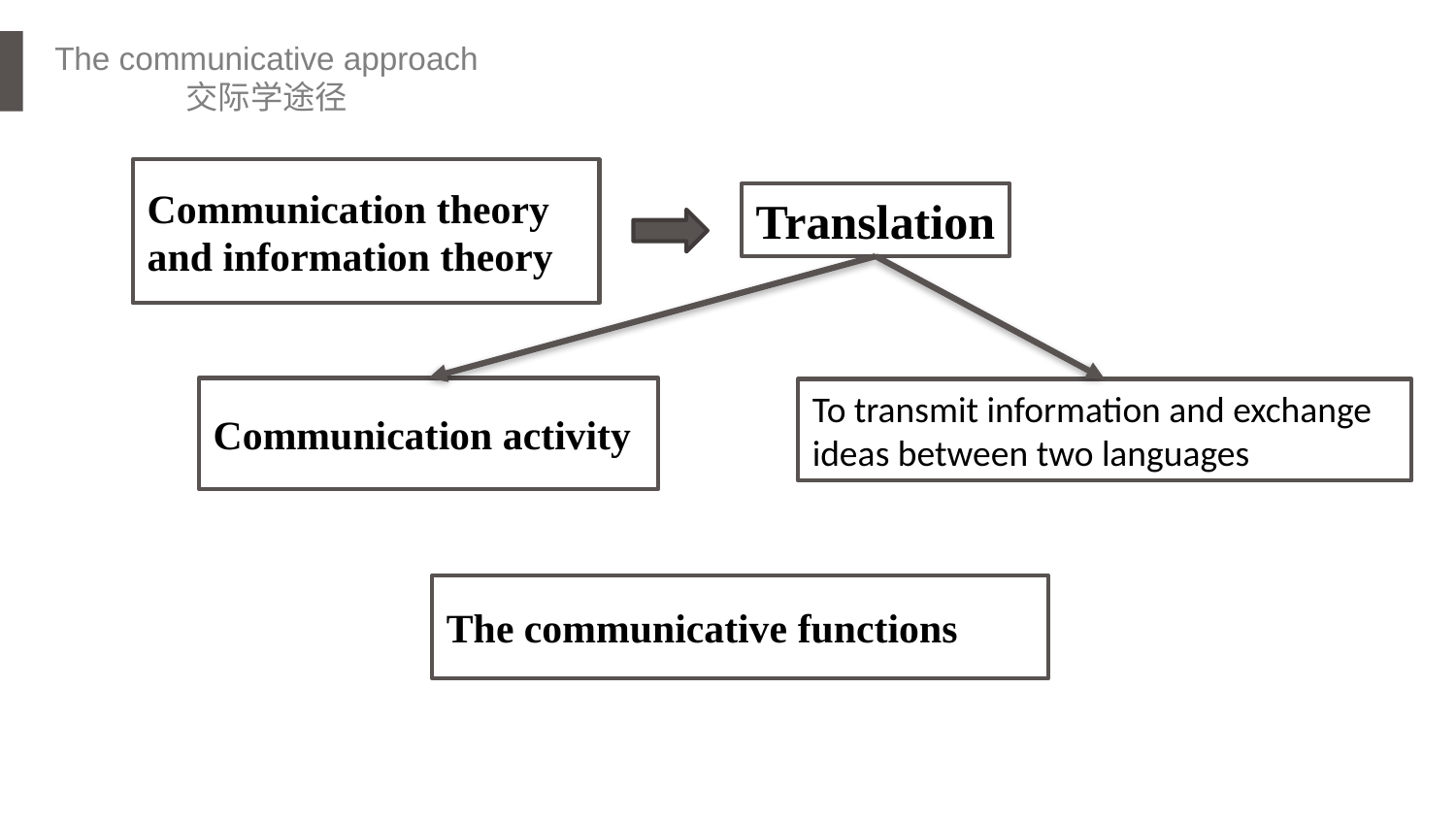

The communicative approach
交际学途径
Communication theory and information theory
Translation

Communication activity
To transmit information and exchange ideas between two languages
The communicative functions